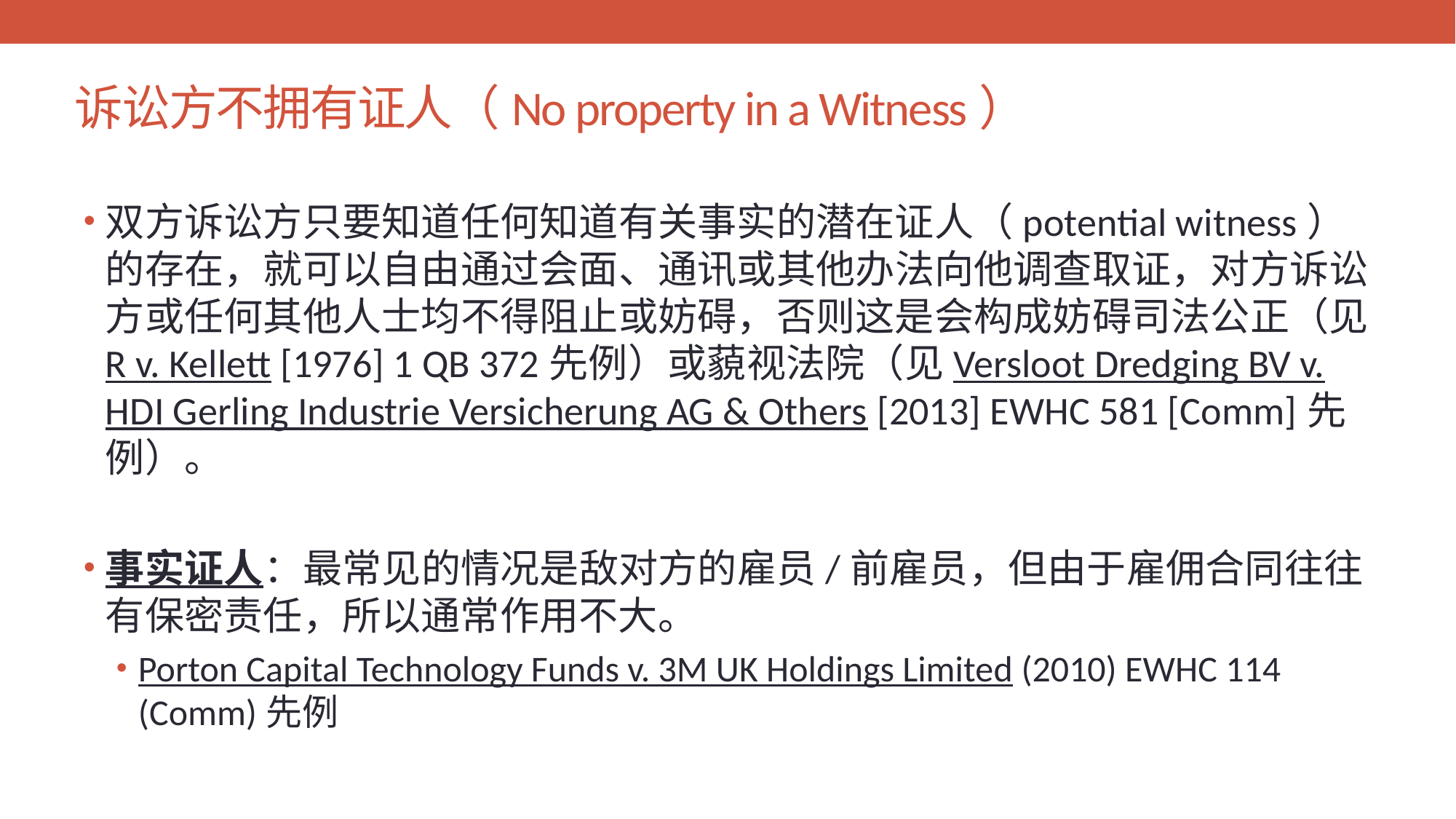

# 诉讼方不拥有证人（No property in a Witness）
双方诉讼方只要知道任何知道有关事实的潜在证人（potential witness）的存在，就可以自由通过会面、通讯或其他办法向他调查取证，对方诉讼方或任何其他人士均不得阻止或妨碍，否则这是会构成妨碍司法公正（见R v. Kellett [1976] 1 QB 372先例）或藐视法院（见Versloot Dredging BV v. HDI Gerling Industrie Versicherung AG & Others [2013] EWHC 581 [Comm]先例）。

事实证人：最常见的情况是敌对方的雇员/前雇员，但由于雇佣合同往往有保密责任，所以通常作用不大。
Porton Capital Technology Funds v. 3M UK Holdings Limited (2010) EWHC 114 (Comm)先例